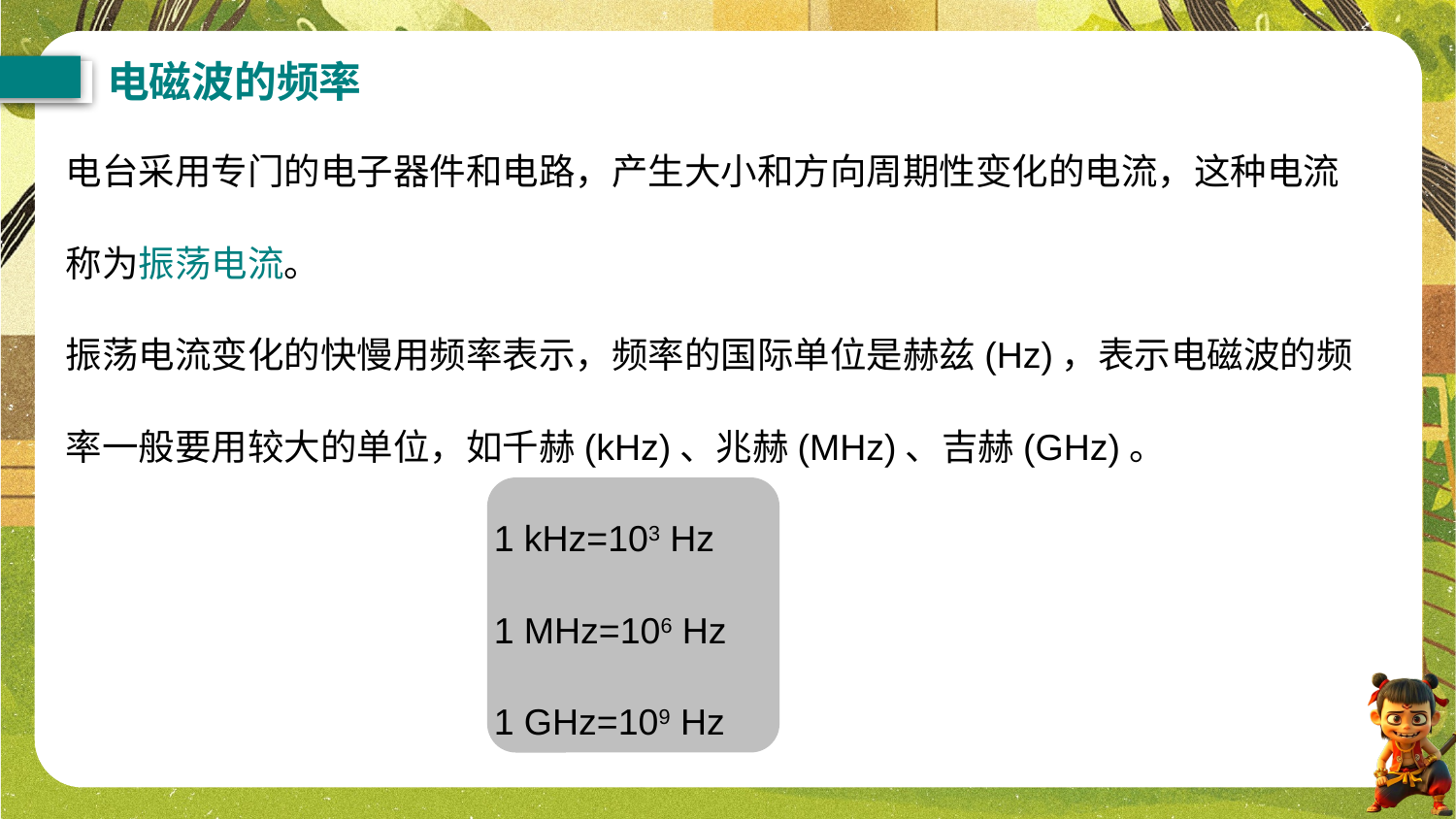

电磁波的频率

电台采用专门的电子器件和电路，产生大小和方向周期性变化的电流，这种电流称为振荡电流。
振荡电流变化的快慢用频率表示，频率的国际单位是赫兹(Hz)，表示电磁波的频率一般要用较大的单位，如千赫(kHz)、兆赫(MHz)、吉赫(GHz)。
                                          1 kHz=103 Hz
                                          1 MHz=106 Hz
                                          1 GHz=109 Hz